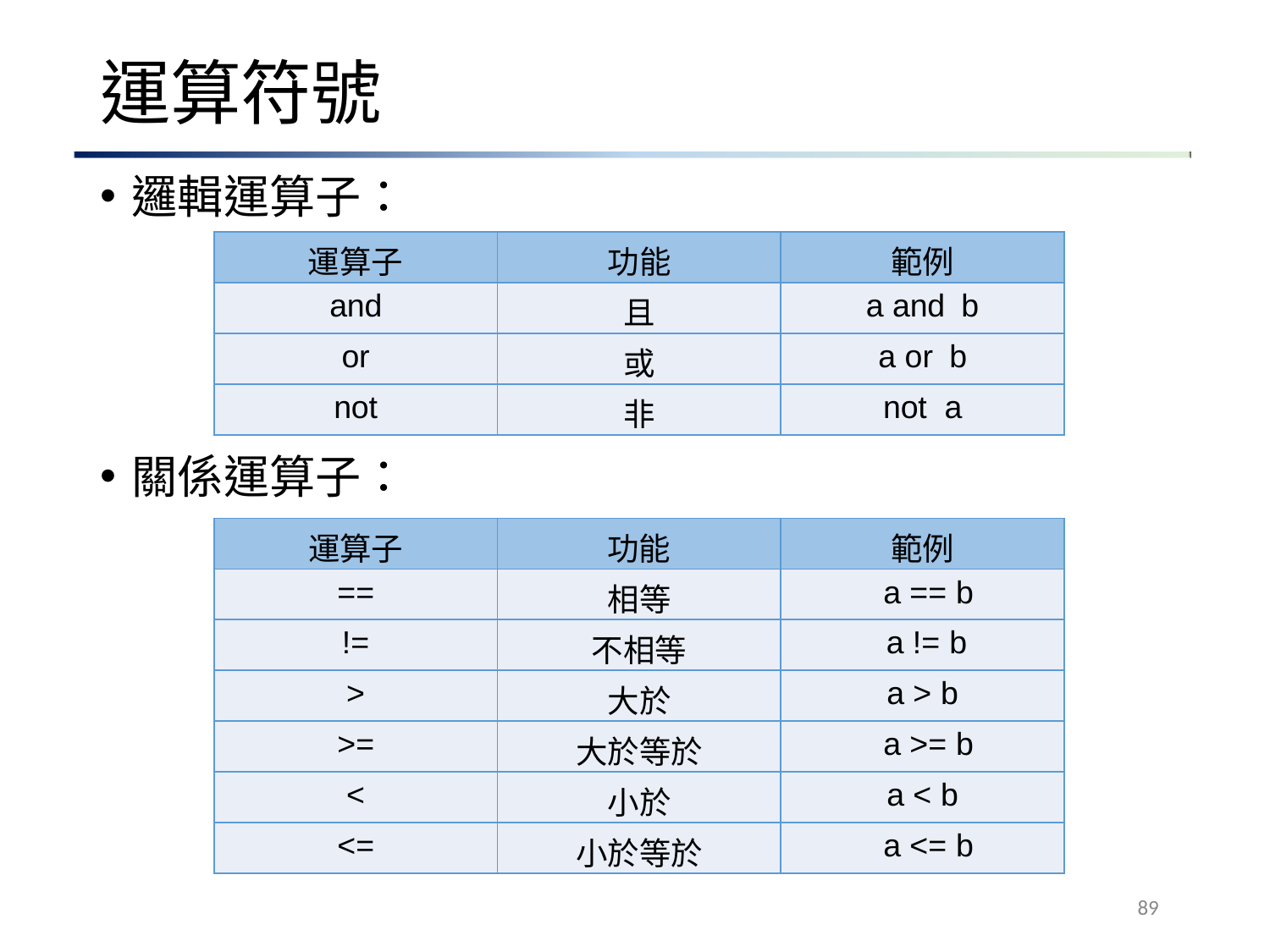

# 運算符號
邏輯運算子：
| 運算子 | 功能 | 範例 |
| --- | --- | --- |
| and | 且 | a and b |
| or | 或 | a or b |
| not | 非 | not a |
關係運算子：
| 運算子 | 功能 | 範例 |
| --- | --- | --- |
| == | 相等 | a == b |
| != | 不相等 | a != b |
| > | 大於 | a > b |
| >= | 大於等於 | a >= b |
| < | 小於 | a < b |
| <= | 小於等於 | a <= b |
89